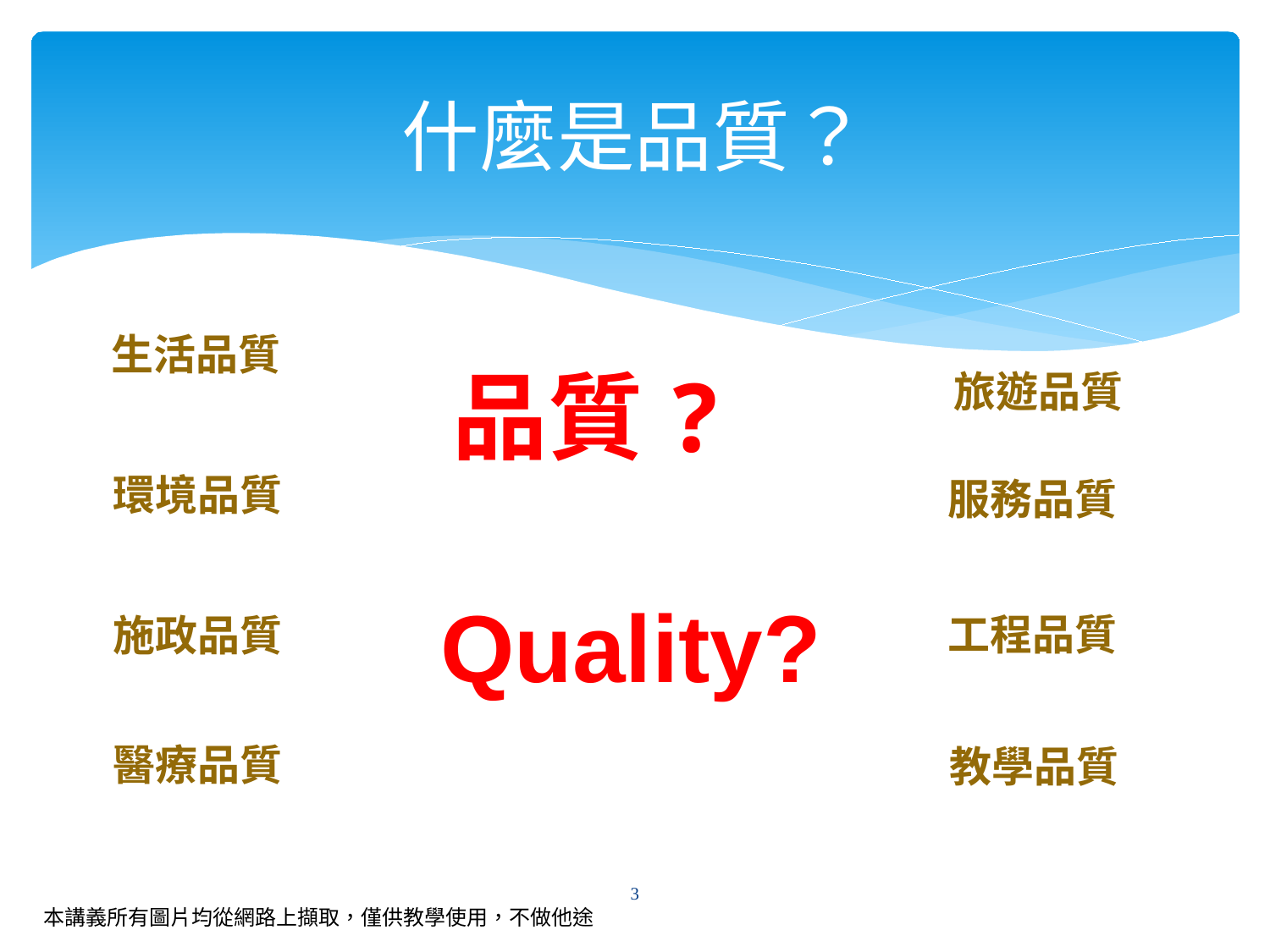

# 什麼是品質？
生活品質
旅遊品質
品質?
環境品質
服務品質
Quality?
施政品質
工程品質
醫療品質
教學品質
3